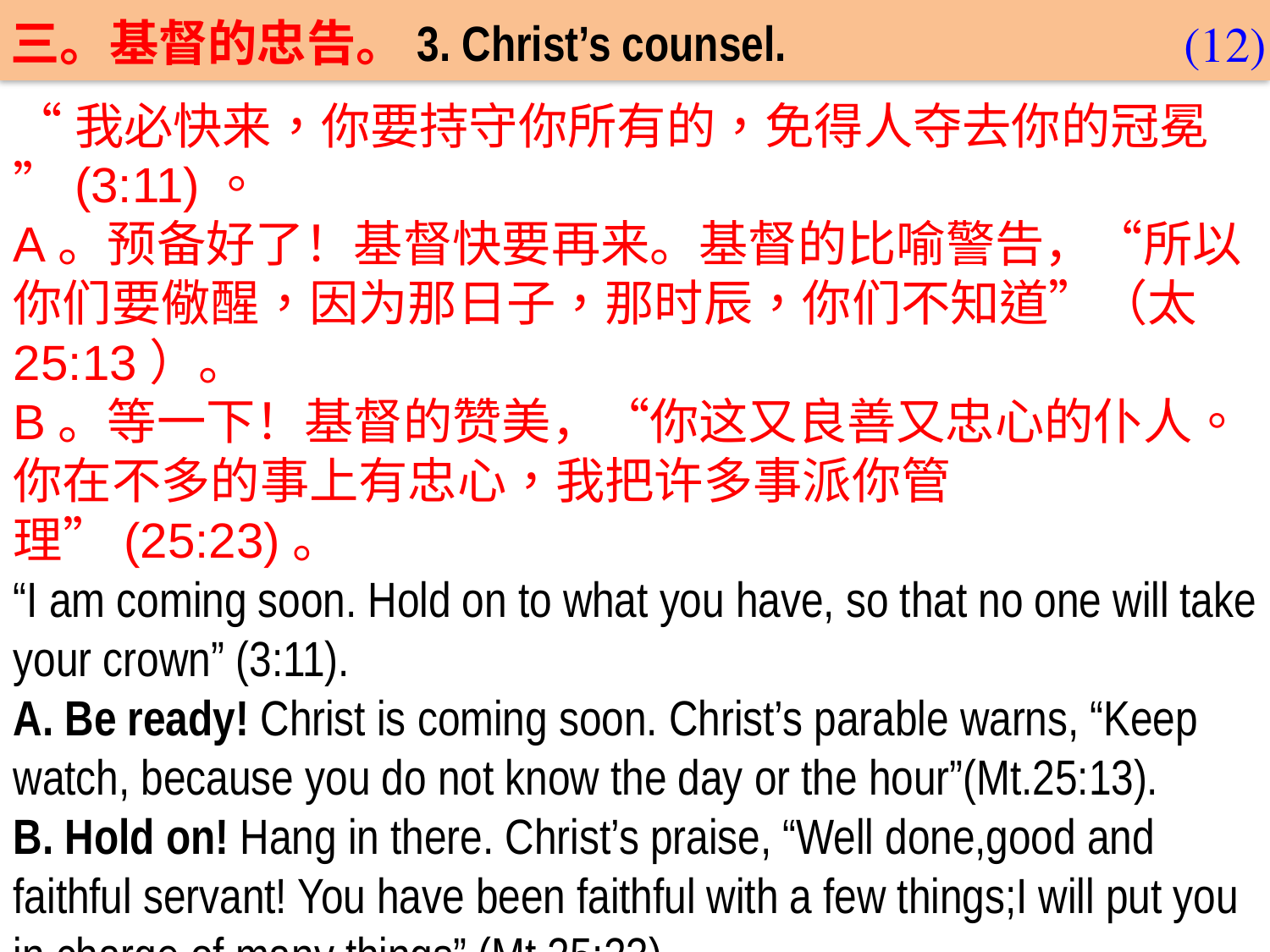

三。基督的忠告。3. Christ’s counsel.
(12)
“我必快来，你要持守你所有的，免得人夺去你的冠冕”(3:11)。
A。预备好了！基督快要再来。基督的比喻警告，“所以你们要儆醒，因为那日子，那时辰，你们不知道”（太25:13）。
B。等一下！基督的赞美，“你这又良善又忠心的仆人。你在不多的事上有忠心，我把许多事派你管理”(25:23)。
“I am coming soon. Hold on to what you have, so that no one will take your crown” (3:11).
A. Be ready! Christ is coming soon. Christ’s parable warns, “Keep watch, because you do not know the day or the hour”(Mt.25:13).
B. Hold on! Hang in there. Christ’s praise, “Well done,good and faithful servant! You have been faithful with a few things;I will put you in charge of many things” (Mt.25:23).